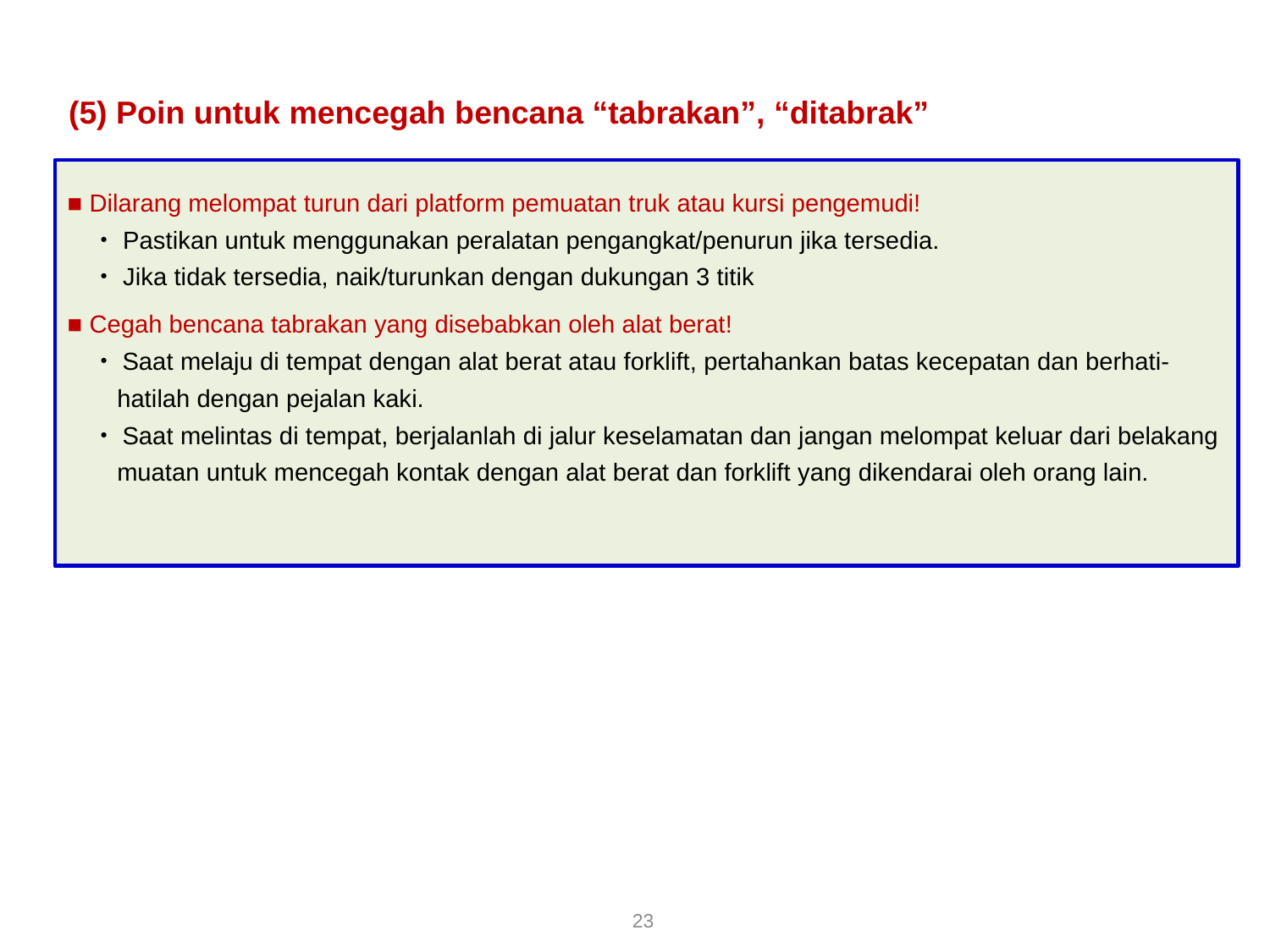

(5) Poin untuk mencegah bencana “tabrakan”, “ditabrak”
■ Dilarang melompat turun dari platform pemuatan truk atau kursi pengemudi!
　・Pastikan untuk menggunakan peralatan pengangkat/penurun jika tersedia.
　・Jika tidak tersedia, naik/turunkan dengan dukungan 3 titik
■ Cegah bencana tabrakan yang disebabkan oleh alat berat!
・Saat melaju di tempat dengan alat berat atau forklift, pertahankan batas kecepatan dan berhati-hatilah dengan pejalan kaki.
・Saat melintas di tempat, berjalanlah di jalur keselamatan dan jangan melompat keluar dari belakang muatan untuk mencegah kontak dengan alat berat dan forklift yang dikendarai oleh orang lain.

　Mari kita terapkan poin-poin keselamatan berikut sehubungan dengan kecelakaan kerja di industri manufaktur.
23